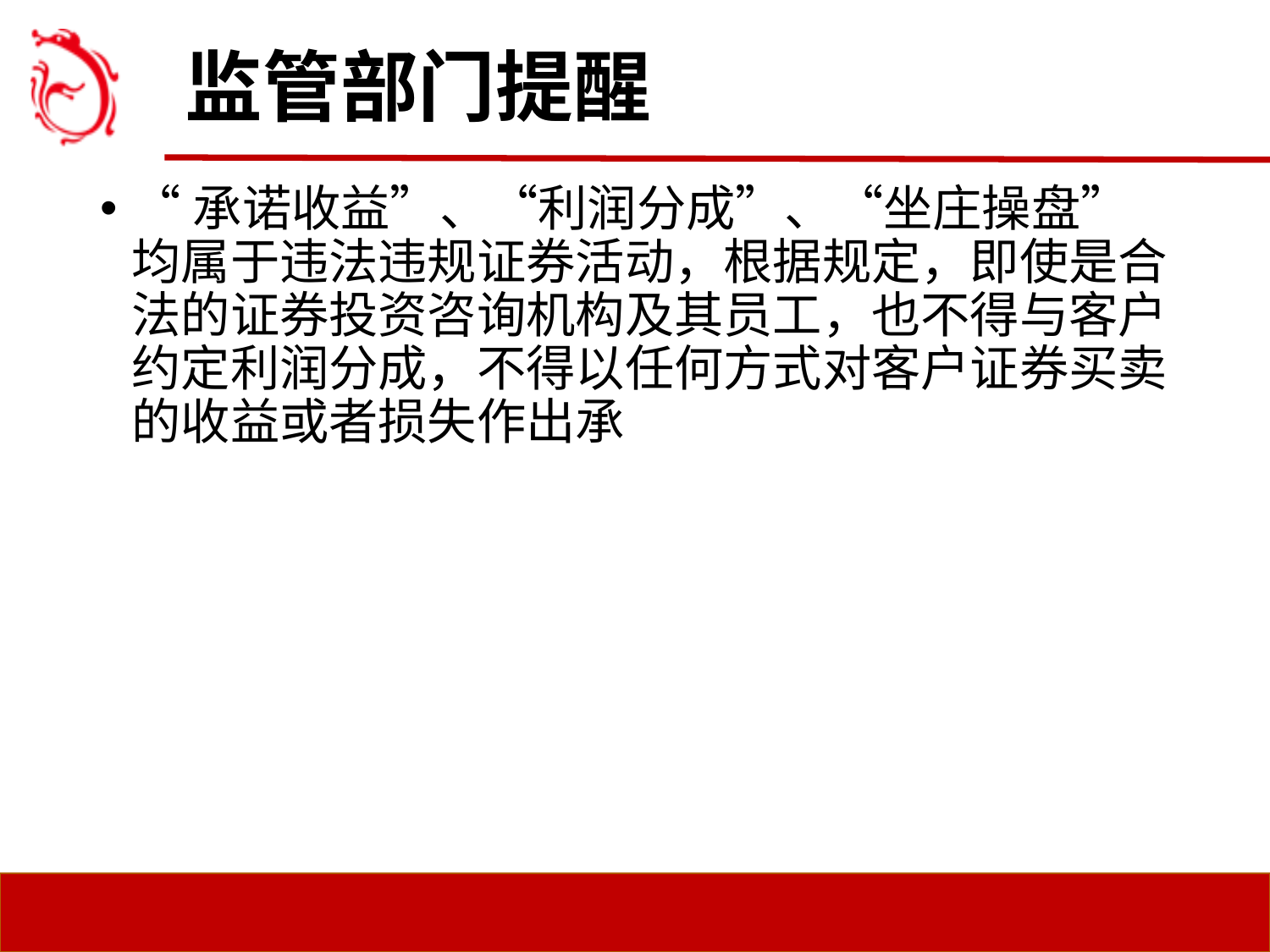

# 监管部门提醒
“承诺收益”、“利润分成”、“坐庄操盘”均属于违法违规证券活动，根据规定，即使是合法的证券投资咨询机构及其员工，也不得与客户约定利润分成，不得以任何方式对客户证券买卖的收益或者损失作出承